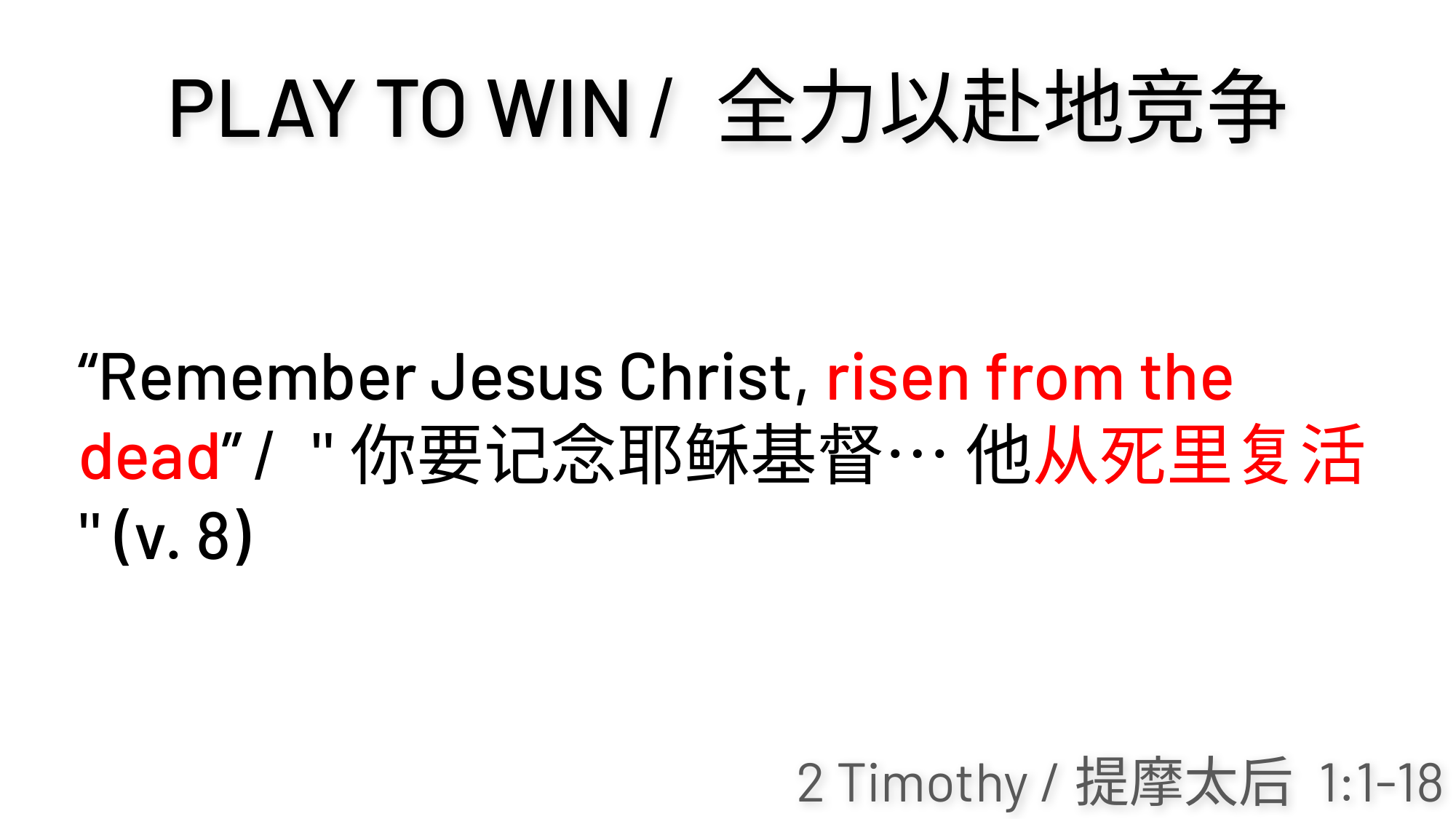

PLAY TO WIN / 全力以赴地竞争
“Remember Jesus Christ, risen from the dead” /  "你要记念耶稣基督… 他从死里复活" (v. 8)
2 Timothy /提摩太后 1:1-18